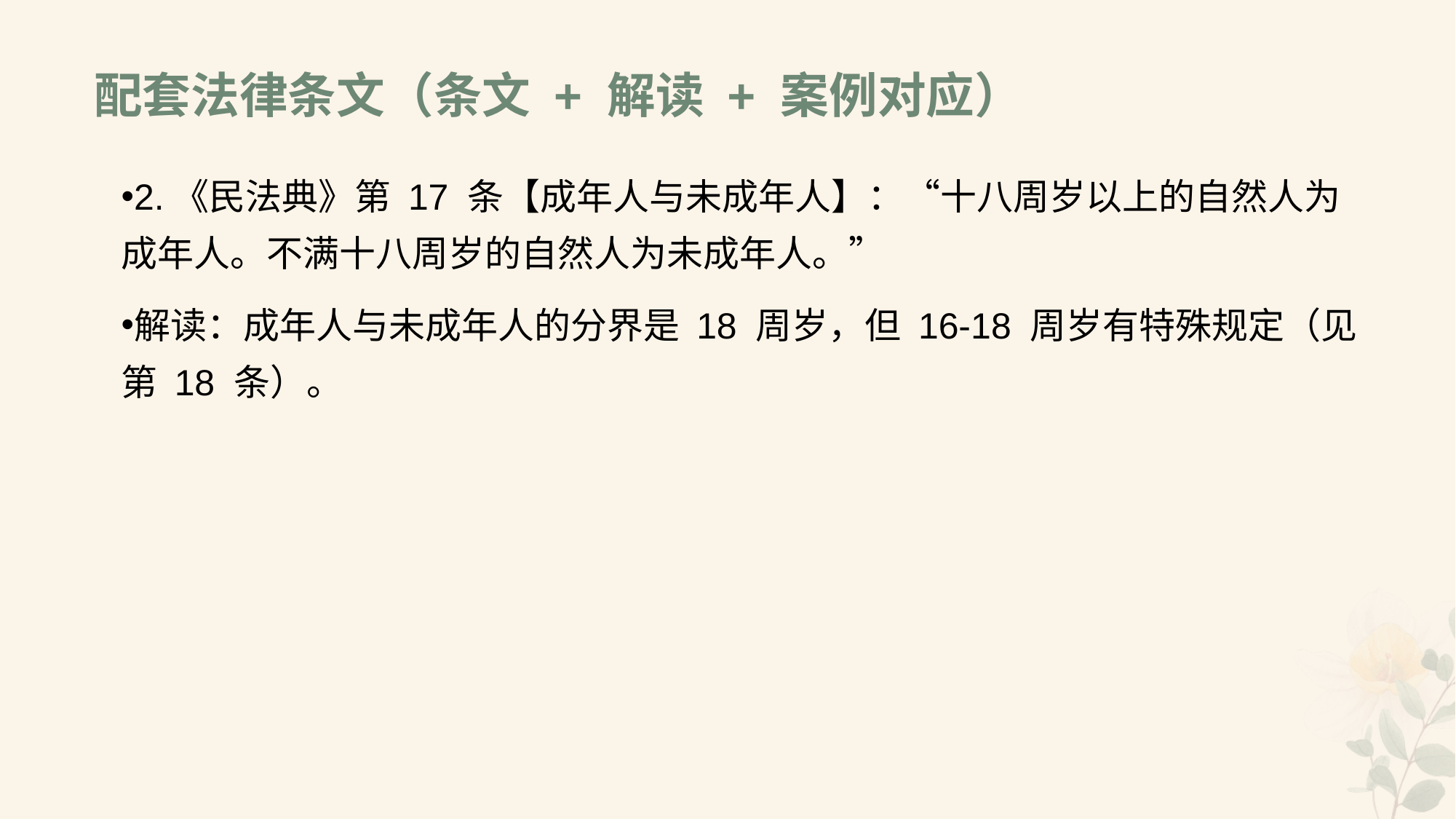

# 配套法律条文（条文 + 解读 + 案例对应）
2.《民法典》第 17 条【成年人与未成年人】：“十八周岁以上的自然人为成年人。不满十八周岁的自然人为未成年人。”
解读：成年人与未成年人的分界是 18 周岁，但 16-18 周岁有特殊规定（见第 18 条）。